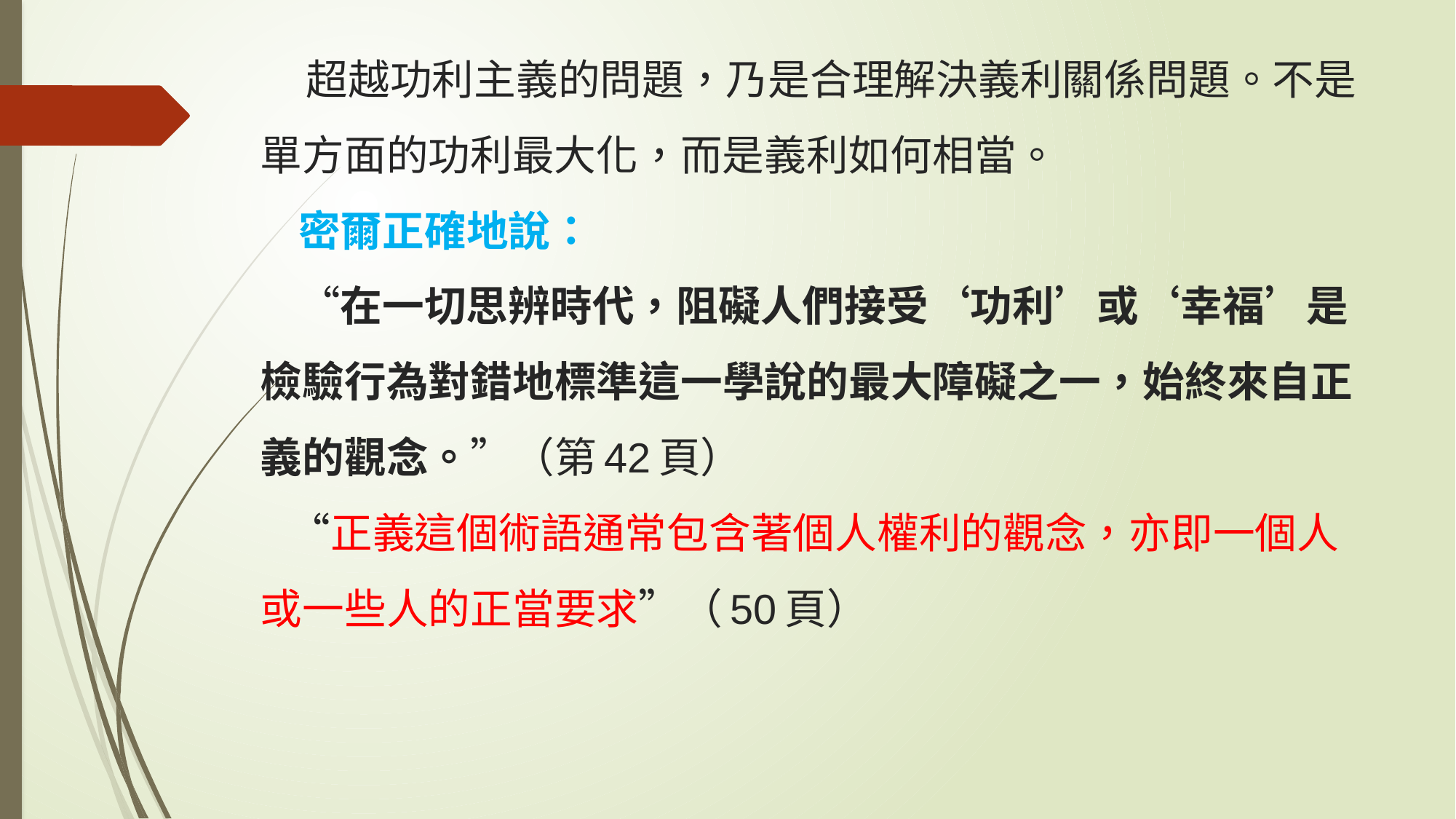

# 超越功利主義的問題，乃是合理解決義利關係問題。不是單方面的功利最大化，而是義利如何相當。 密爾正確地說： “在一切思辨時代，阻礙人們接受‘功利’或‘幸福’是檢驗行為對錯地標準這一學說的最大障礙之一，始終來自正義的觀念。”（第42頁） “正義這個術語通常包含著個人權利的觀念，亦即一個人或一些人的正當要求”（50頁）